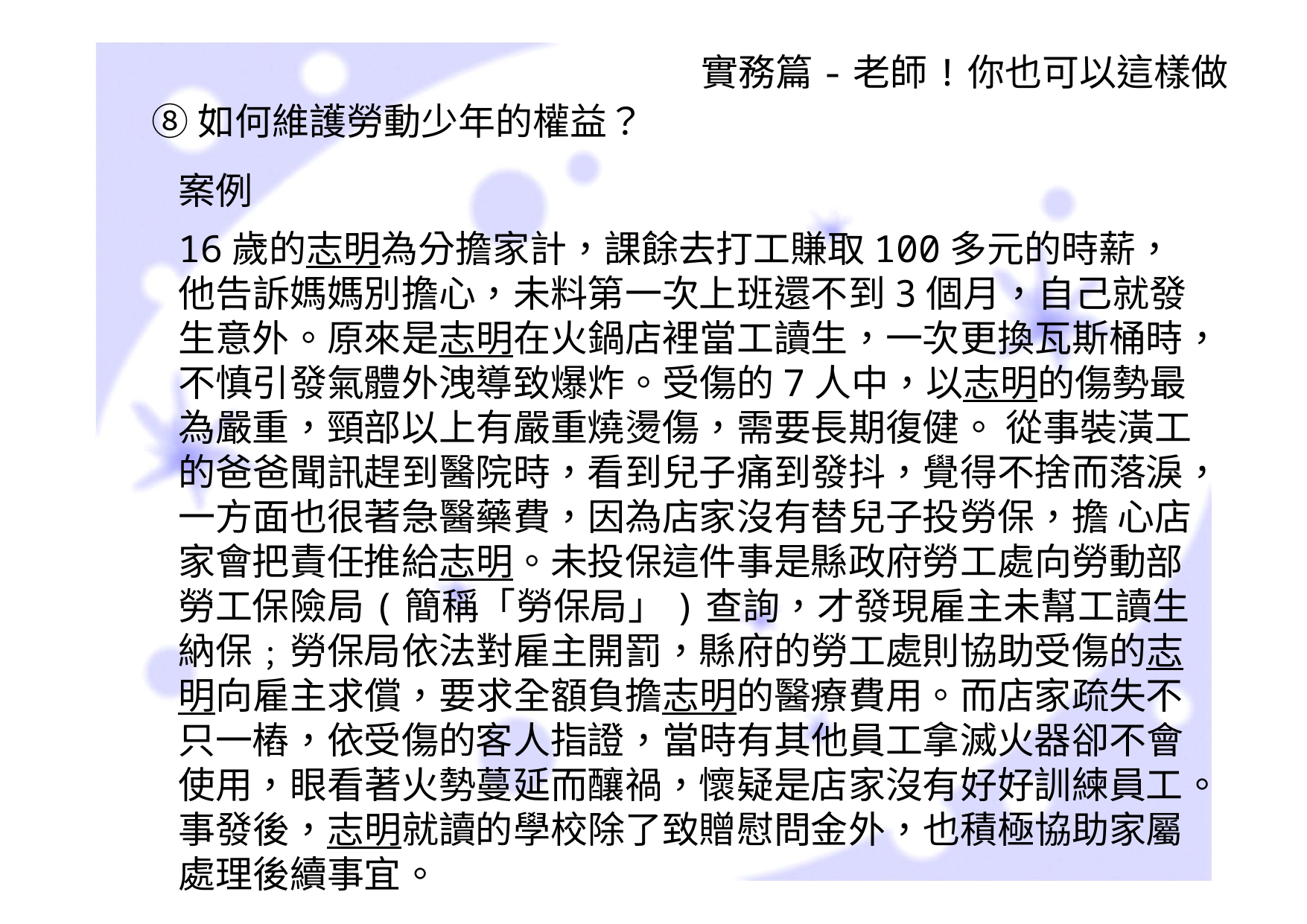

實務篇-老師!你也可以這樣做
 ⑧如何維護勞動少年的權益？
案例
16歲的志明為分擔家計，課餘去打工賺取100多元的時薪，他告訴媽媽別擔心，未料第一次上班還不到3個月，自己就發生意外。原來是志明在火鍋店裡當工讀生，一次更換瓦斯桶時，不慎引發氣體外洩導致爆炸。受傷的7人中，以志明的傷勢最為嚴重，頸部以上有嚴重燒燙傷，需要長期復健。 從事裝潢工的爸爸聞訊趕到醫院時，看到兒子痛到發抖，覺得不捨而落淚，一方面也很著急醫藥費，因為店家沒有替兒子投勞保，擔 心店家會把責任推給志明。未投保這件事是縣政府勞工處向勞動部勞工保險局(簡稱「勞保局」)查詢，才發現雇主未幫工讀生納保﹔勞保局依法對雇主開罰，縣府的勞工處則協助受傷的志明向雇主求償，要求全額負擔志明的醫療費用。而店家疏失不只一樁，依受傷的客人指證，當時有其他員工拿滅火器卻不會使用，眼看著火勢蔓延而釀禍，懷疑是店家沒有好好訓練員工。事發後，志明就讀的學校除了致贈慰問金外，也積極協助家屬處理後續事宜。